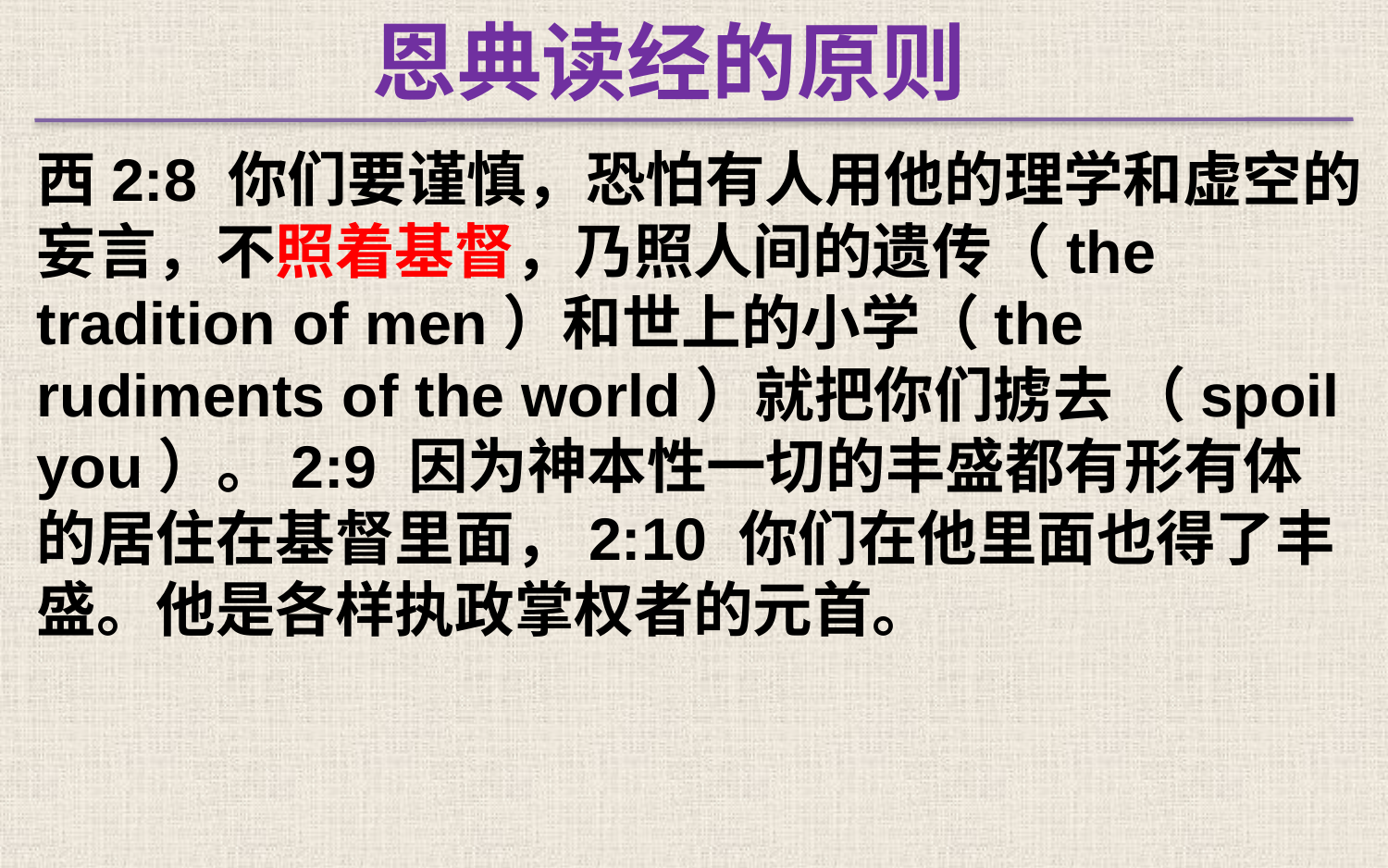

恩典读经的原则
西2:8 你们要谨慎，恐怕有人用他的理学和虚空的妄言，不照着基督，乃照人间的遗传（the tradition of men）和世上的小学（the rudiments of the world）就把你们掳去 （spoil you）。2:9 因为神本性一切的丰盛都有形有体的居住在基督里面，2:10 你们在他里面也得了丰盛。他是各样执政掌权者的元首。